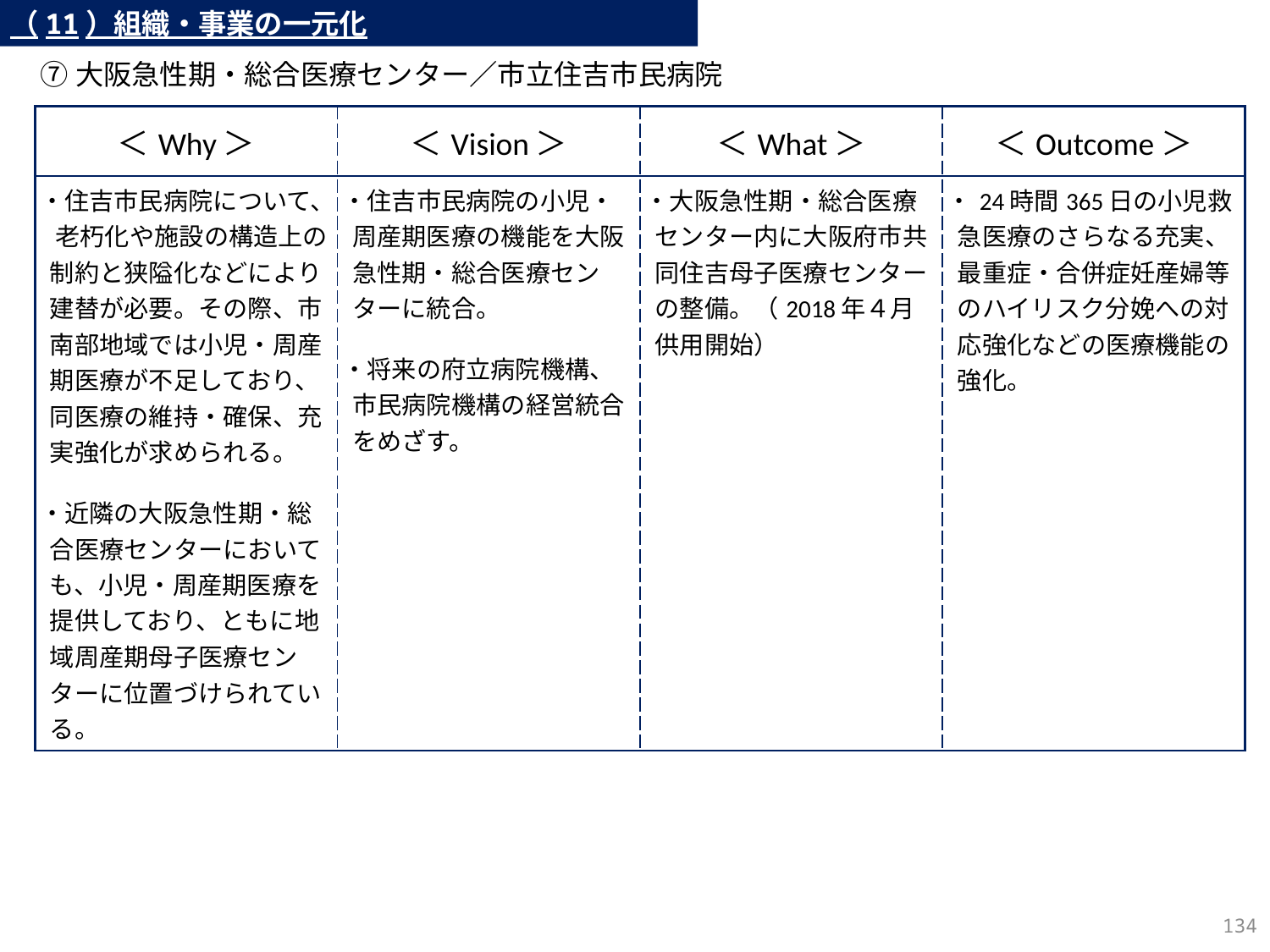

（11）組織・事業の一元化
⑦大阪急性期・総合医療センター／市立住吉市民病院
| ＜Why＞ | ＜Vision＞ | ＜What＞ | ＜Outcome＞ |
| --- | --- | --- | --- |
| ・住吉市民病院について、 老朽化や施設の構造上の制約と狭隘化などにより建替が必要。その際、市南部地域では小児・周産期医療が不足しており、同医療の維持・確保、充実強化が求められる。 ・近隣の大阪急性期・総合医療センターにおいても、小児・周産期医療を提供しており、ともに地域周産期母子医療センターに位置づけられている。 | ・住吉市民病院の小児・周産期医療の機能を大阪急性期・総合医療センターに統合。 ・将来の府立病院機構、市民病院機構の経営統合をめざす。 | ・大阪急性期・総合医療センター内に大阪府市共同住吉母子医療センターの整備。（2018年４月供用開始） | ・24時間365日の小児救急医療のさらなる充実、最重症・合併症妊産婦等のハイリスク分娩への対応強化などの医療機能の強化。 |
134